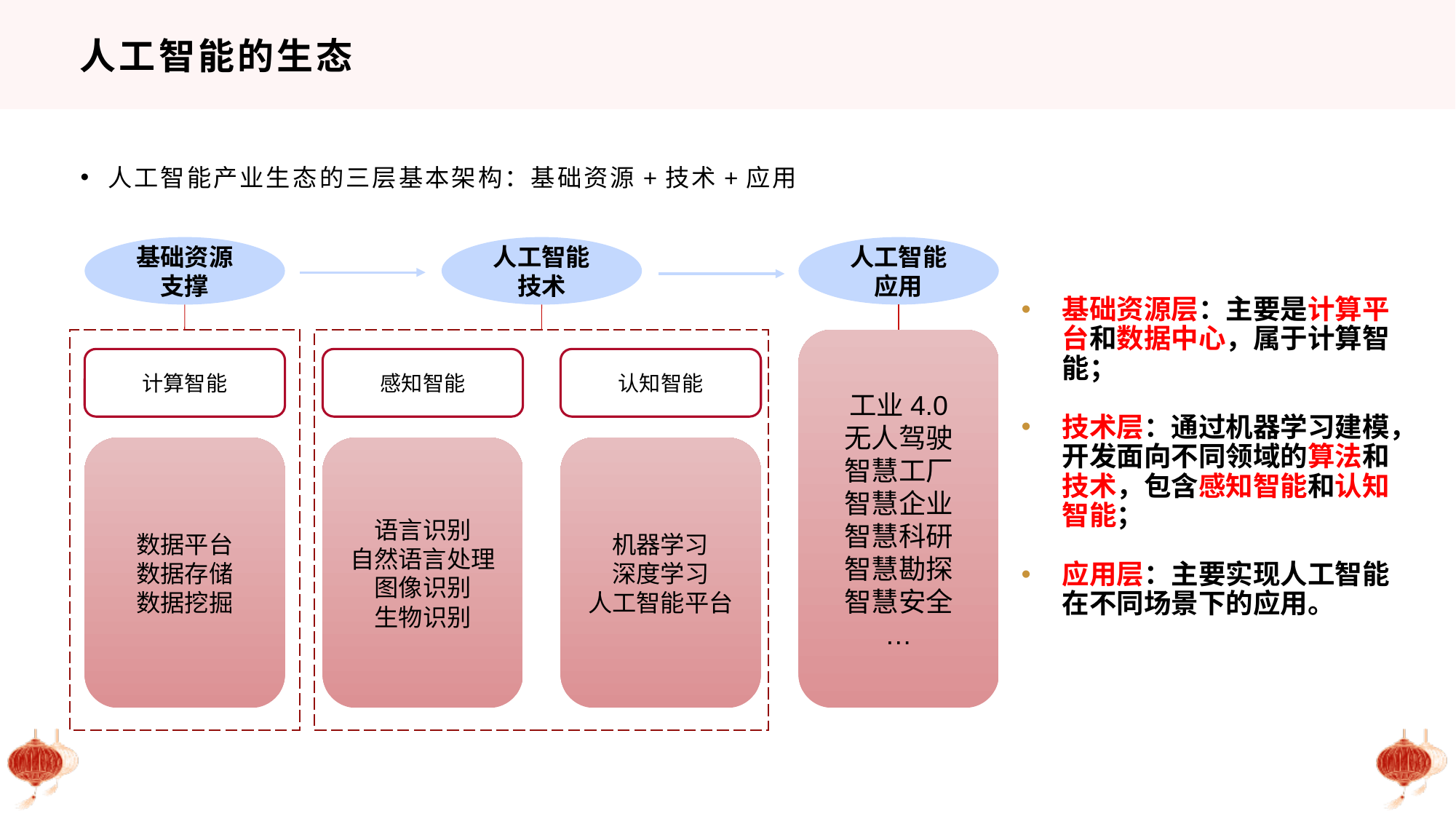

# 人工智能的生态
人工智能产业生态的三层基本架构：基础资源+技术+应用

基础资源支撑
人工智能技术
人工智能应用

基础资源层：主要是计算平台和数据中心，属于计算智能；

技术层：通过机器学习建模，开发面向不同领域的算法和技术，包含感知智能和认知智能；

应用层：主要实现人工智能在不同场景下的应用。

工业4.0
无人驾驶
智慧工厂
智慧企业
智慧科研
智慧勘探
智慧安全
…
感知智能
认知智能
计算智能
数据平台
数据存储
数据挖掘
语言识别
自然语言处理
图像识别
生物识别
机器学习
深度学习
人工智能平台